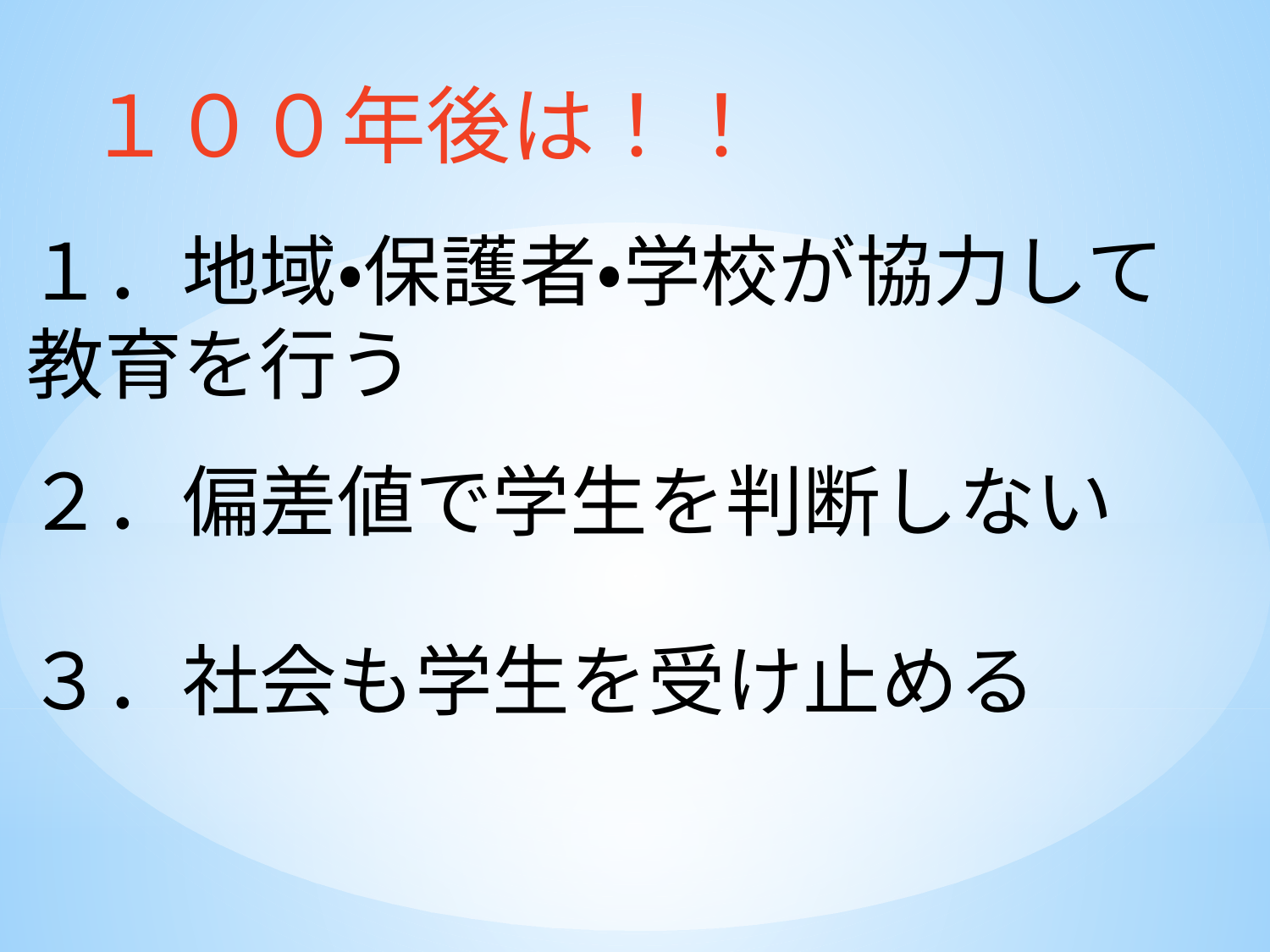

１００年後は！！
１．地域・保護者・学校が協力して教育を行う
２．偏差値で学生を判断しない
３．社会も学生を受け止める